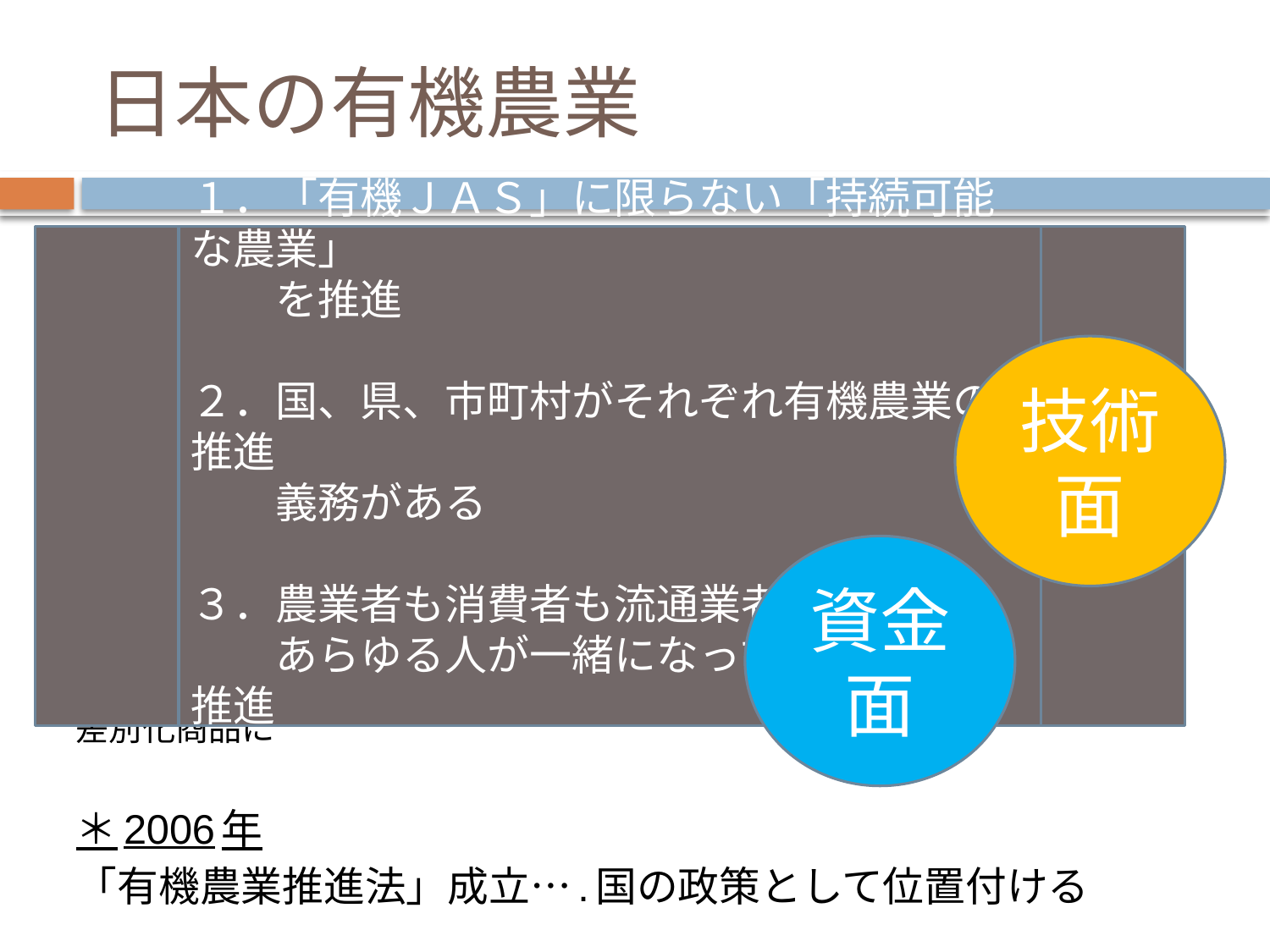

# 日本の有機農業
＊1960～70年代
生産者と消費者をつなぐ、もう一つの流通
「公害」「沈黙の春」

＊1980年代
宅配で有機農産物が働く女性、主婦に広がり、
スーパー、百貨店の扱い始まる

＊1990年代
ヘルシー、グルメ志向で、有機（オーガニック）が
差別化商品に

＊2006年
「有機農業推進法」成立….国の政策として位置付ける

１．「有機ＪＡＳ」に限らない「持続可能な農業」
　　を推進

２．国、県、市町村がそれぞれ有機農業の推進
　　義務がある

３．農業者も消費者も流通業者も行政も…
　　あらゆる人が一緒になって有機農業を推進
　　できる
技術面
資金面